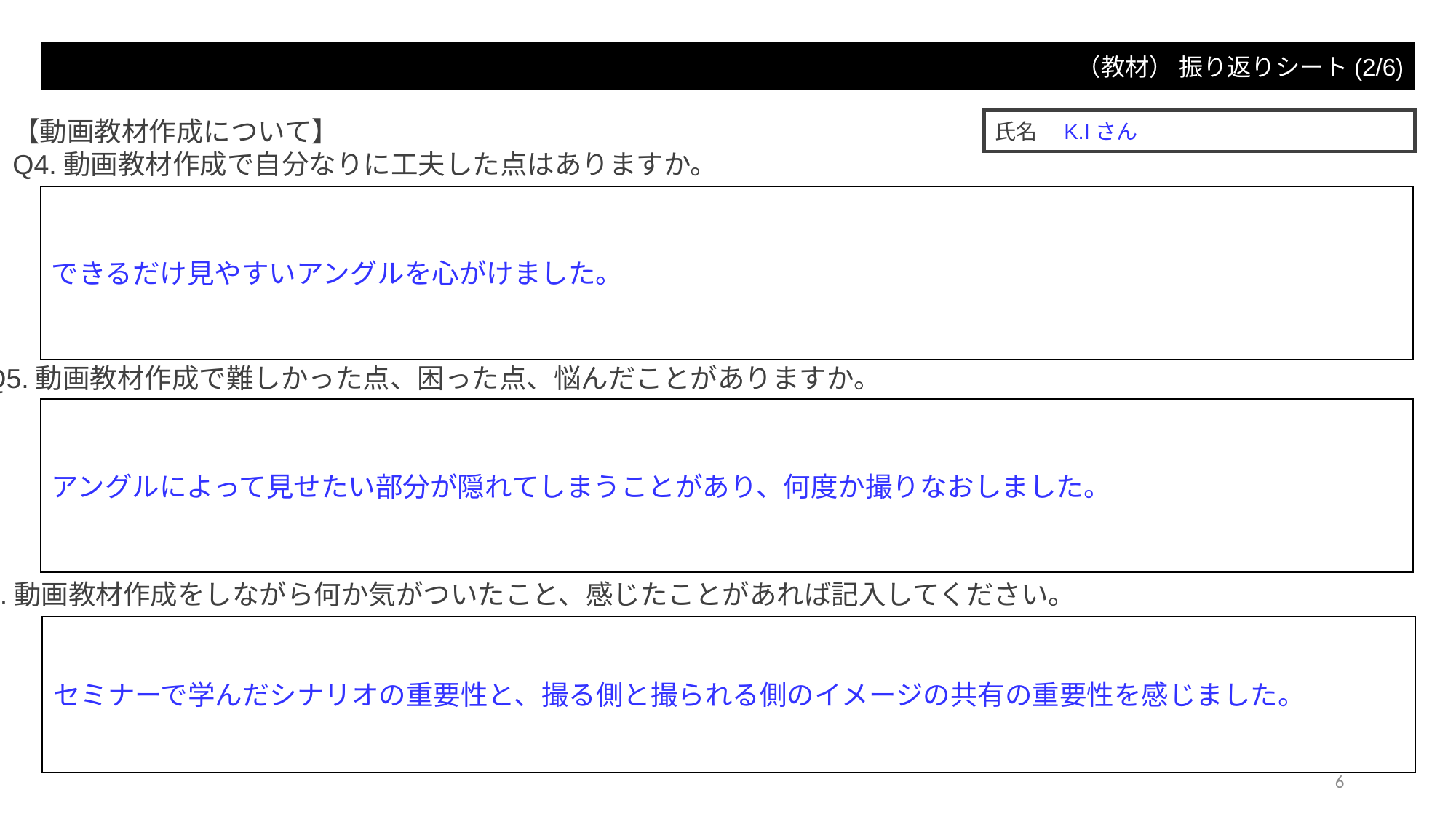

（教材） 振り返りシート(2/6)
【動画教材作成について】
Q4.動画教材作成で自分なりに工夫した点はありますか。
氏名　K.Iさん
できるだけ見やすいアングルを心がけました。
Q5.動画教材作成で難しかった点、困った点、悩んだことがありますか。
アングルによって見せたい部分が隠れてしまうことがあり、何度か撮りなおしました。
Q6.動画教材作成をしながら何か気がついたこと、感じたことがあれば記入してください。
セミナーで学んだシナリオの重要性と、撮る側と撮られる側のイメージの共有の重要性を感じました。
6